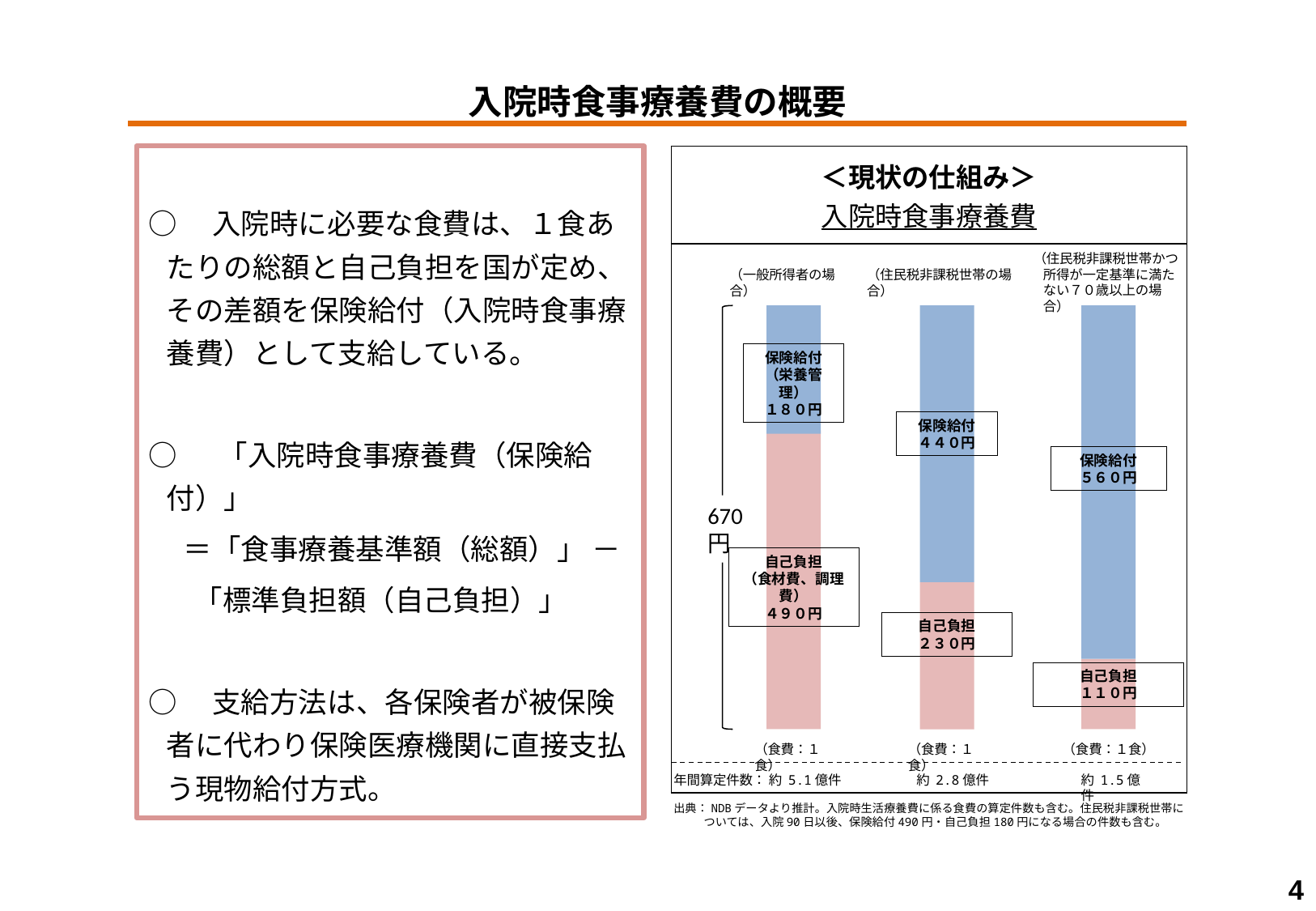

10/27数値リバイス
入院時食事療養費の概要
| ＜現状の仕組み＞ 入院時食事療養費 |
| --- |
|  |

○　入院時に必要な食費は、１食あたりの総額と自己負担を国が定め、その差額を保険給付（入院時食事療養費）として支給している。

○ 　「入院時食事療養費（保険給付）」
　 ＝「食事療養基準額（総額）」 －
      「標準負担額（自己負担）」

○　支給方法は、各保険者が被保険者に代わり保険医療機関に直接支払う現物給付方式。
（住民税非課税世帯かつ所得が一定基準に満たない７０歳以上の場合）
（一般所得者の場合）
（住民税非課税世帯の場合）

670円
保険給付
（栄養管理）
１８０円
保険給付
４４０円

保険給付
５６０円
自己負担
（食材費、調理費）
４９０円

自己負担
２３０円

自己負担
１１０円
（食費：１食）
（食費：１食）
（食費：１食）
年間算定件数： 約 5.1億件
約 2.8億件
約 1.5億件
出典：NDBデータより推計。入院時生活療養費に係る食費の算定件数も含む。住民税非課税世帯については、入院90日以後、保険給付490円・自己負担180円になる場合の件数も含む。
4